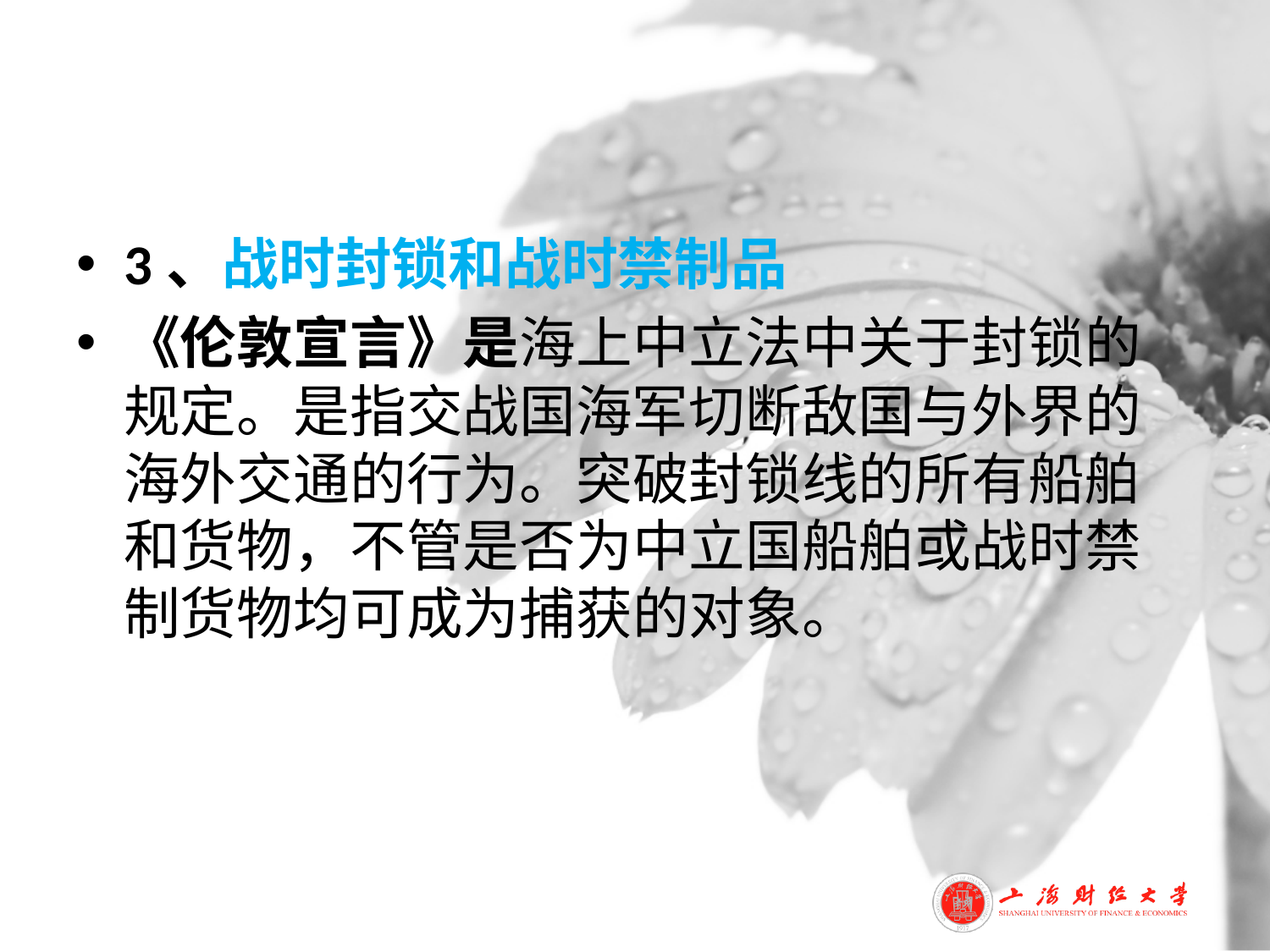

#
3、战时封锁和战时禁制品
《伦敦宣言》是海上中立法中关于封锁的规定。是指交战国海军切断敌国与外界的海外交通的行为。突破封锁线的所有船舶和货物，不管是否为中立国船舶或战时禁制货物均可成为捕获的对象。